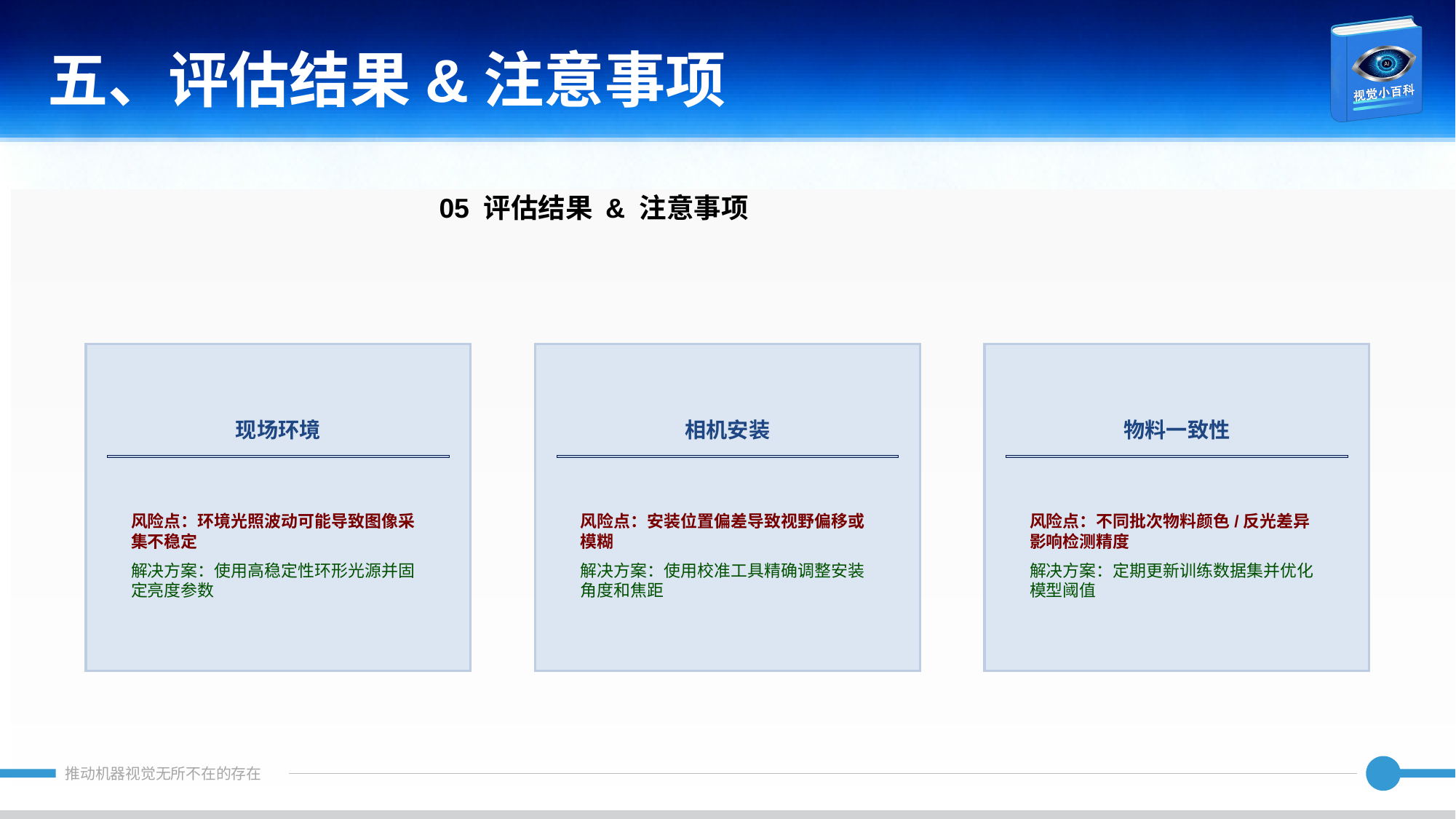

五、评估结果&注意事项

05 评估结果 & 注意事项

现场环境

相机安装

物料一致性

风险点：环境光照波动可能导致图像采集不稳定
解决方案：使用高稳定性环形光源并固定亮度参数

风险点：安装位置偏差导致视野偏移或模糊
解决方案：使用校准工具精确调整安装角度和焦距

风险点：不同批次物料颜色/反光差异影响检测精度
解决方案：定期更新训练数据集并优化模型阈值
10